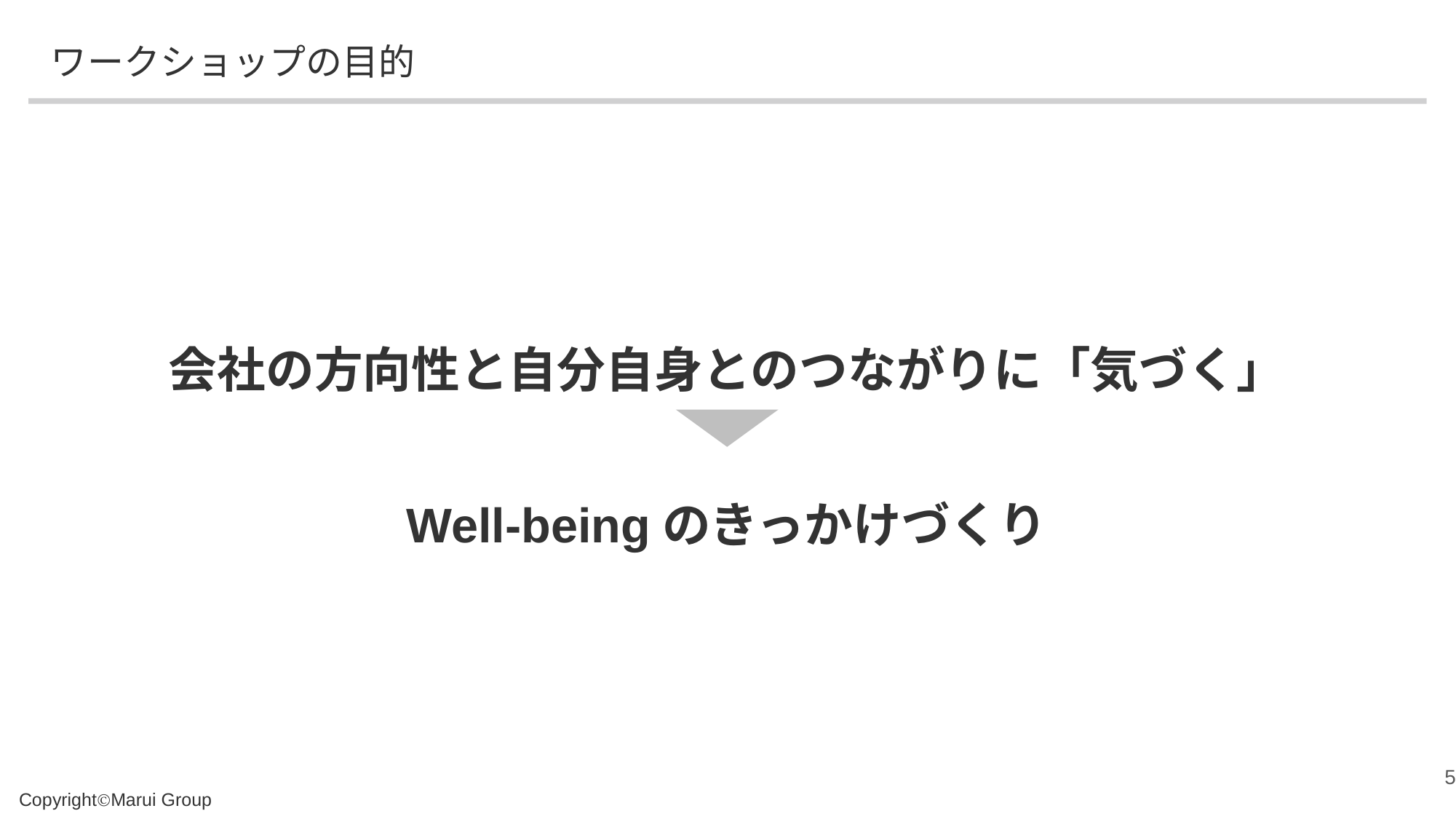

# ワークショップの目的
会社の方向性と自分自身とのつながりに「気づく」
Well-beingのきっかけづくり

CopyrightⒸMarui Group